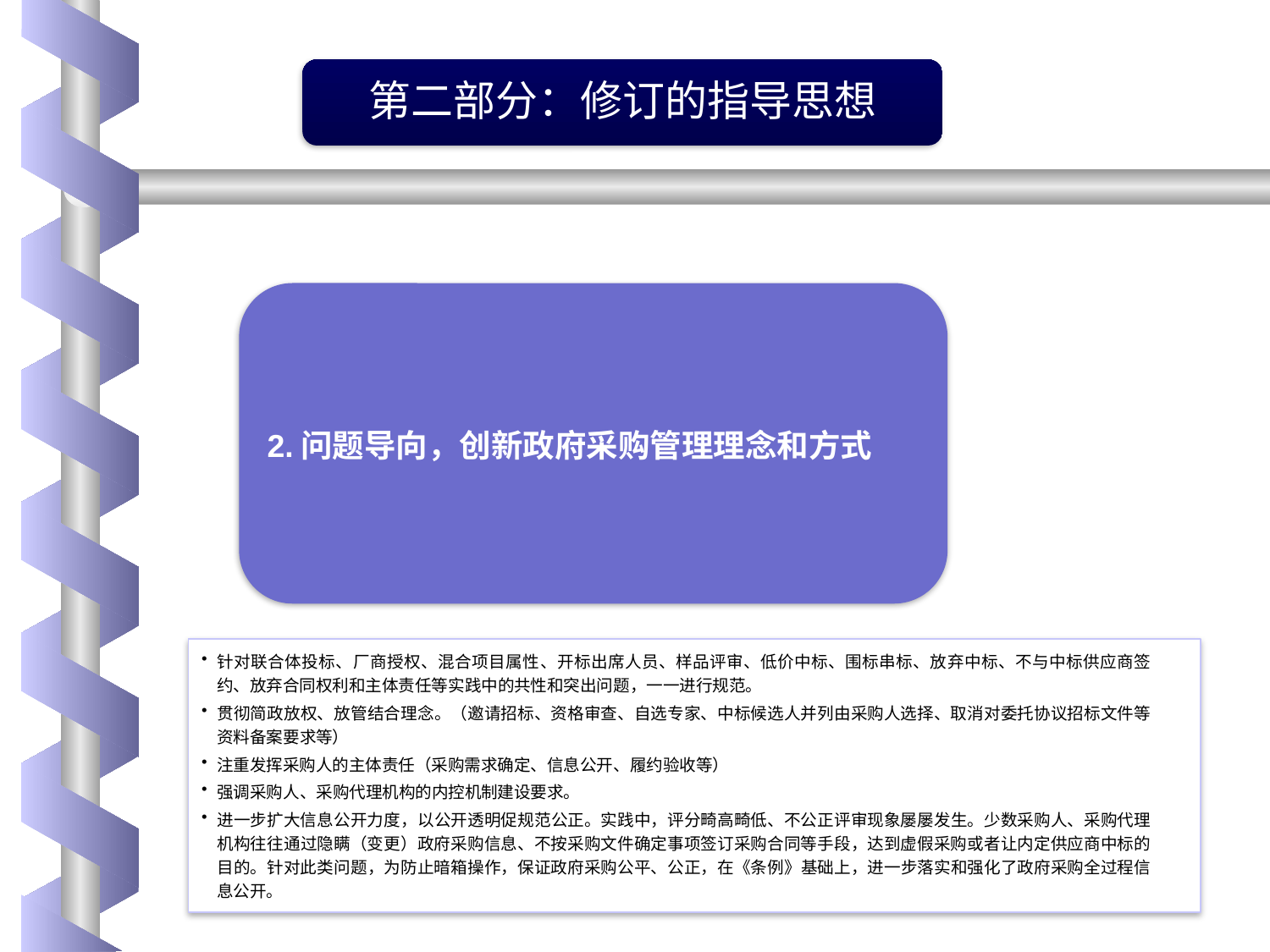

第二部分：修订的指导思想
2.问题导向，创新政府采购管理理念和方式
针对联合体投标、厂商授权、混合项目属性、开标出席人员、样品评审、低价中标、围标串标、放弃中标、不与中标供应商签约、放弃合同权利和主体责任等实践中的共性和突出问题，一一进行规范。
贯彻简政放权、放管结合理念。（邀请招标、资格审查、自选专家、中标候选人并列由采购人选择、取消对委托协议招标文件等资料备案要求等）
注重发挥采购人的主体责任（采购需求确定、信息公开、履约验收等）
强调采购人、采购代理机构的内控机制建设要求。
进一步扩大信息公开力度，以公开透明促规范公正。实践中，评分畸高畸低、不公正评审现象屡屡发生。少数采购人、采购代理机构往往通过隐瞒（变更）政府采购信息、不按采购文件确定事项签订采购合同等手段，达到虚假采购或者让内定供应商中标的目的。针对此类问题，为防止暗箱操作，保证政府采购公平、公正，在《条例》基础上，进一步落实和强化了政府采购全过程信息公开。